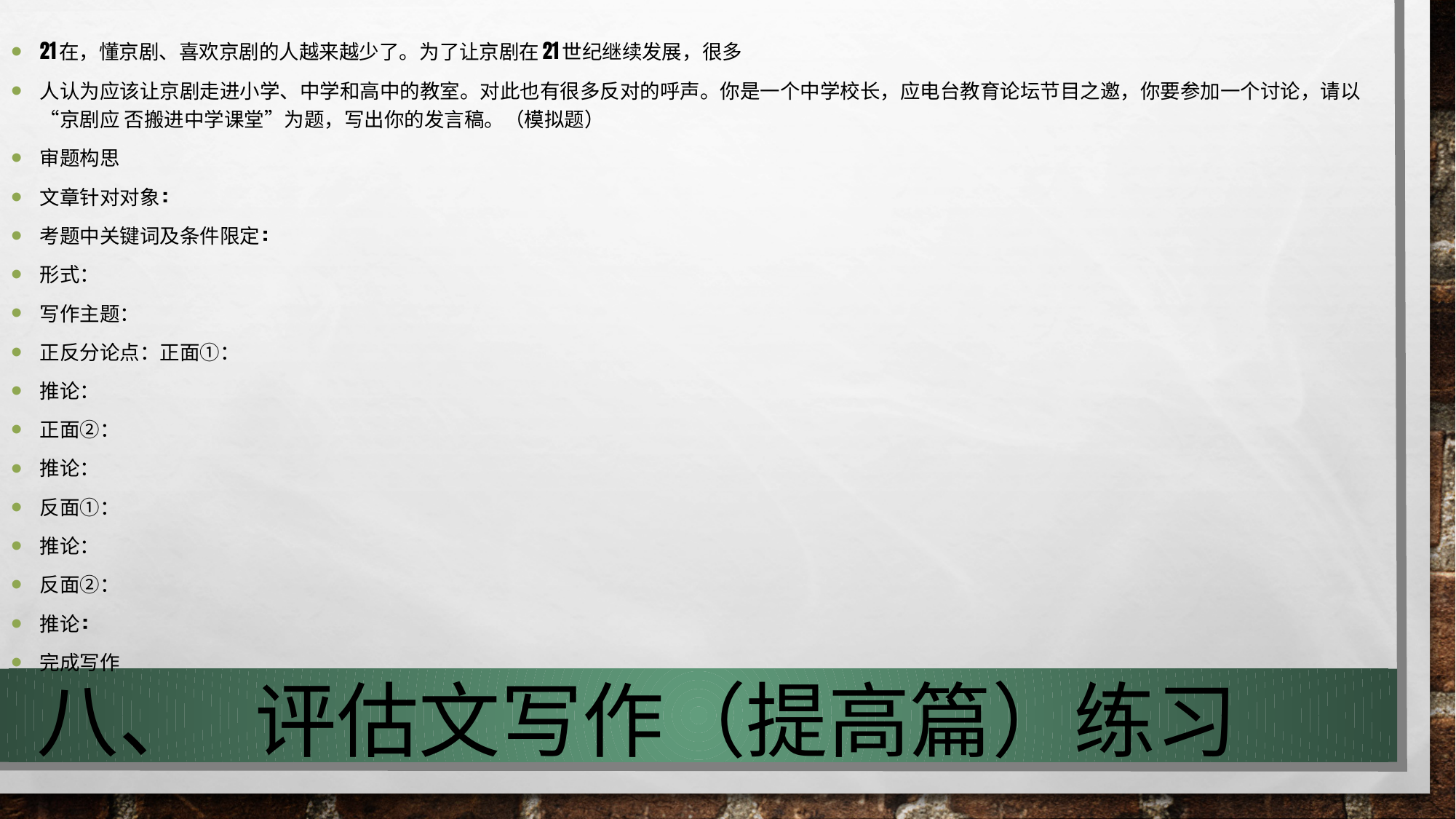

21在，懂京剧、喜欢京剧的人越来越少了。为了让京剧在21世纪继续发展，很多
人认为应该让京剧走进小学、中学和高中的教室。对此也有很多反对的呼声。你是一个中学校长，应电台教育论坛节目之邀，你要参加一个讨论，请以“京剧应 否搬进中学课堂”为题，写出你的发言稿。（模拟题）
审题构思
文章针对对象:
考题中关键词及条件限定:
形式：
写作主题：
正反分论点：正面①：
推论：
正面②：
推论：
反面①：
推论：
反面②：
推论:
完成写作
# 八、	评估文写作（提高篇）练习